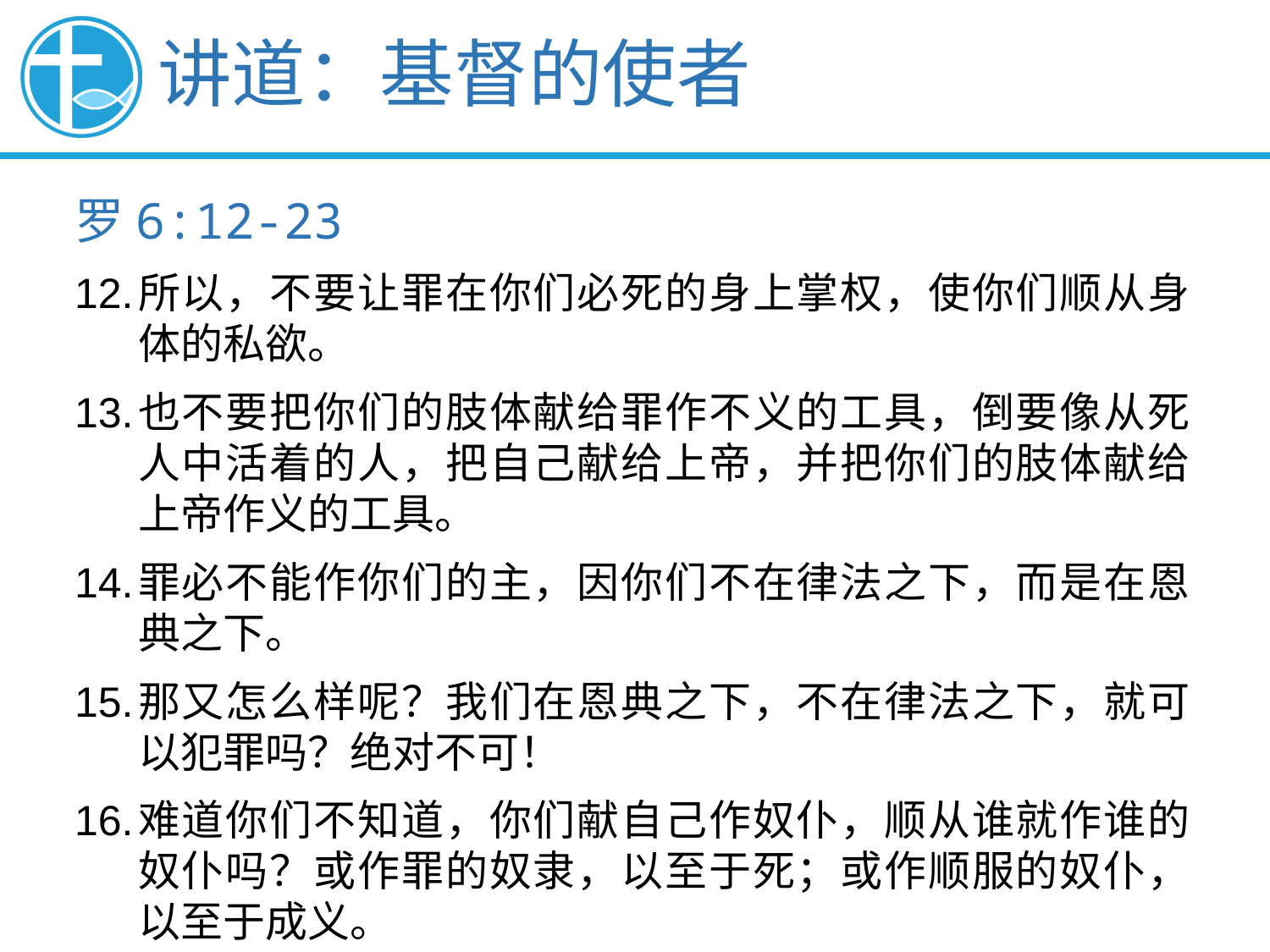

讲道：基督的使者
罗6:12-23
所以，不要让罪在你们必死的身上掌权，使你们顺从身体的私欲。
也不要把你们的肢体献给罪作不义的工具，倒要像从死人中活着的人，把自己献给上帝，并把你们的肢体献给上帝作义的工具。
罪必不能作你们的主，因你们不在律法之下，而是在恩典之下。
那又怎么样呢？我们在恩典之下，不在律法之下，就可以犯罪吗？绝对不可！
难道你们不知道，你们献自己作奴仆，顺从谁就作谁的奴仆吗？或作罪的奴隶，以至于死；或作顺服的奴仆，以至于成义。